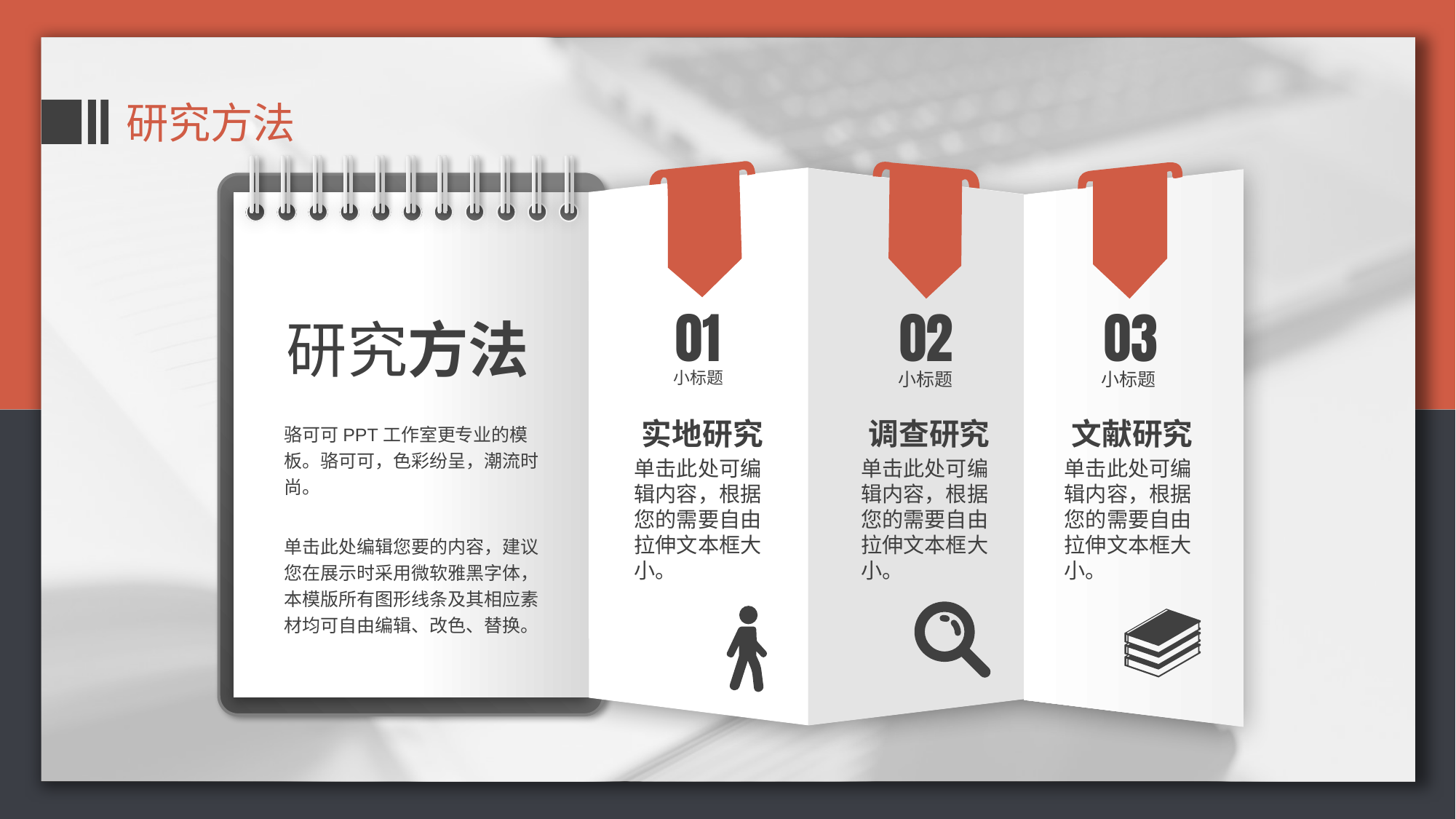

研究方法

01
02
03
研究方法

小标题
小标题
小标题
实地研究
调查研究
文献研究

骆可可PPT工作室更专业的模板。骆可可，色彩纷呈，潮流时尚。

单击此处编辑您要的内容，建议您在展示时采用微软雅黑字体，本模版所有图形线条及其相应素材均可自由编辑、改色、替换。
单击此处可编辑内容，根据您的需要自由拉伸文本框大小。
单击此处可编辑内容，根据您的需要自由拉伸文本框大小。
单击此处可编辑内容，根据您的需要自由拉伸文本框大小。